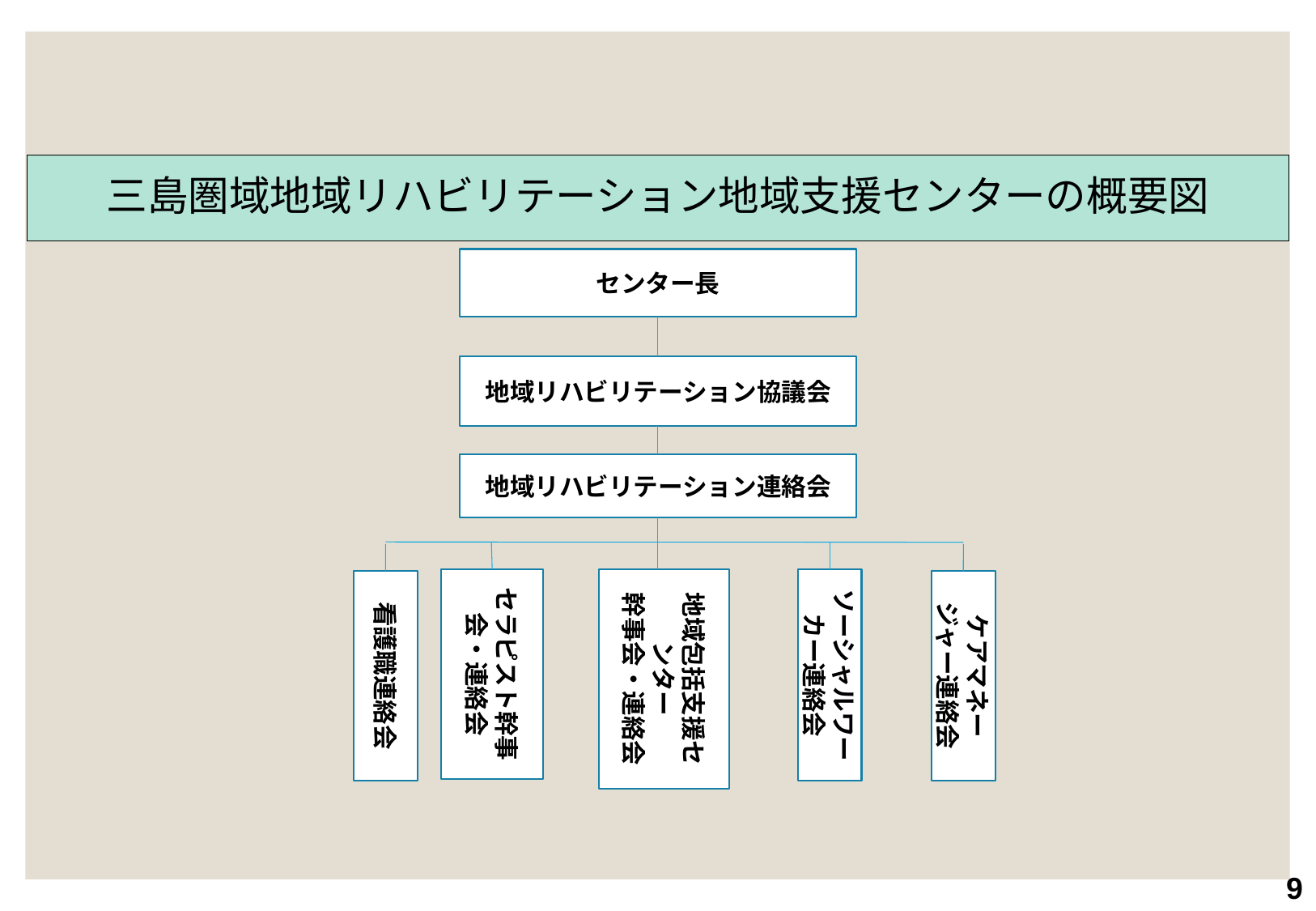

# 三島圏域地域リハビリテーション地域支援センターの概要図
センター長
地域リハビリテーション協議会
セラピスト幹事会・連絡会
地域包括支援センター
幹事会・連絡会
ソーシャルワーカー連絡会
看護職連絡会
ケアマネージャー連絡会

地域リハビリテーション連絡会
9